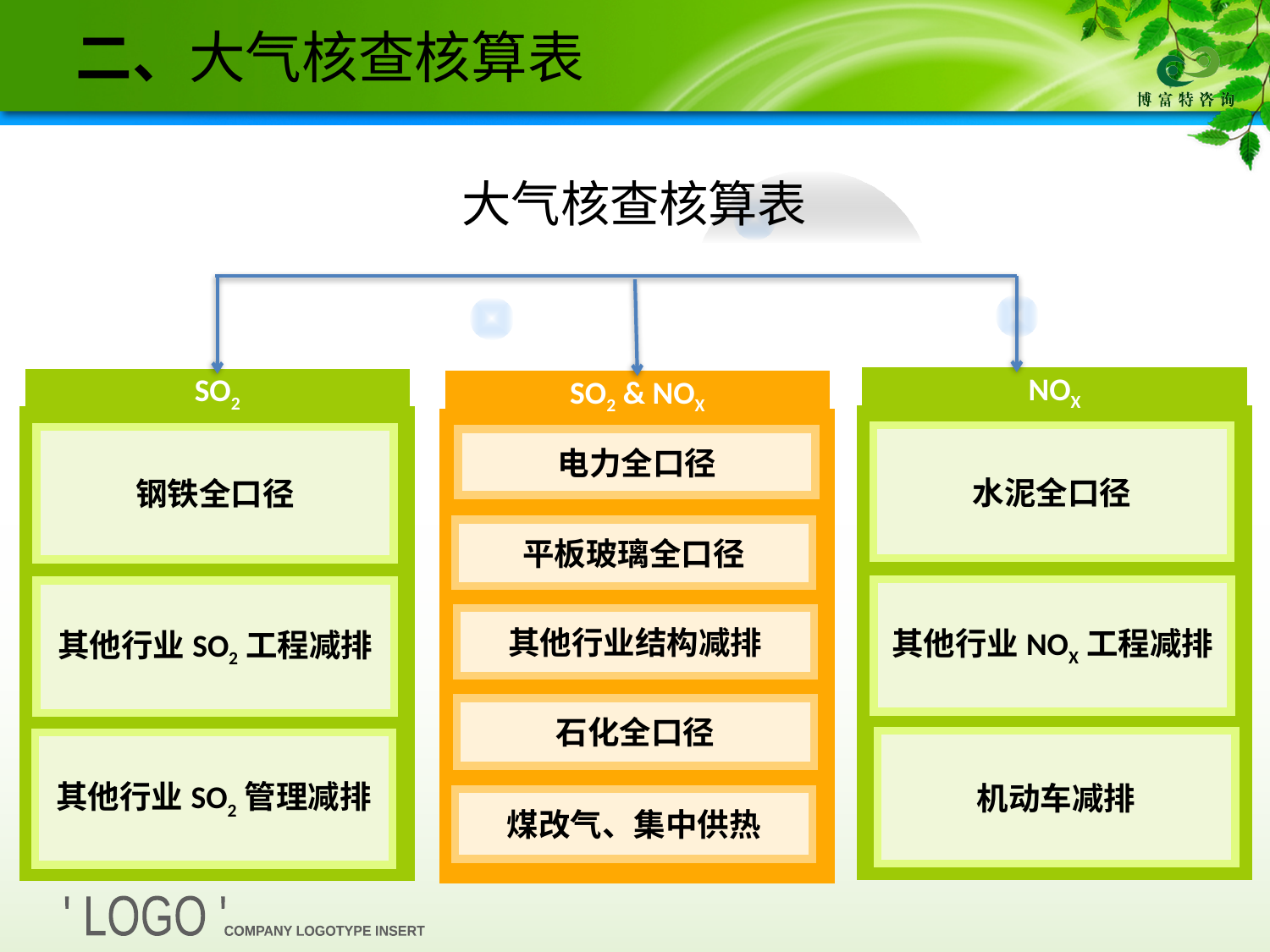

二、大气核查核算表
大气核查核算表

NOX

水泥全口径
其他行业NOX工程减排
机动车减排
SO2

钢铁全口径
其他行业SO2工程减排
其他行业SO2管理减排
SO2 & NOX

电力全口径
其他行业结构减排
煤改气、集中供热
平板玻璃全口径
石化全口径